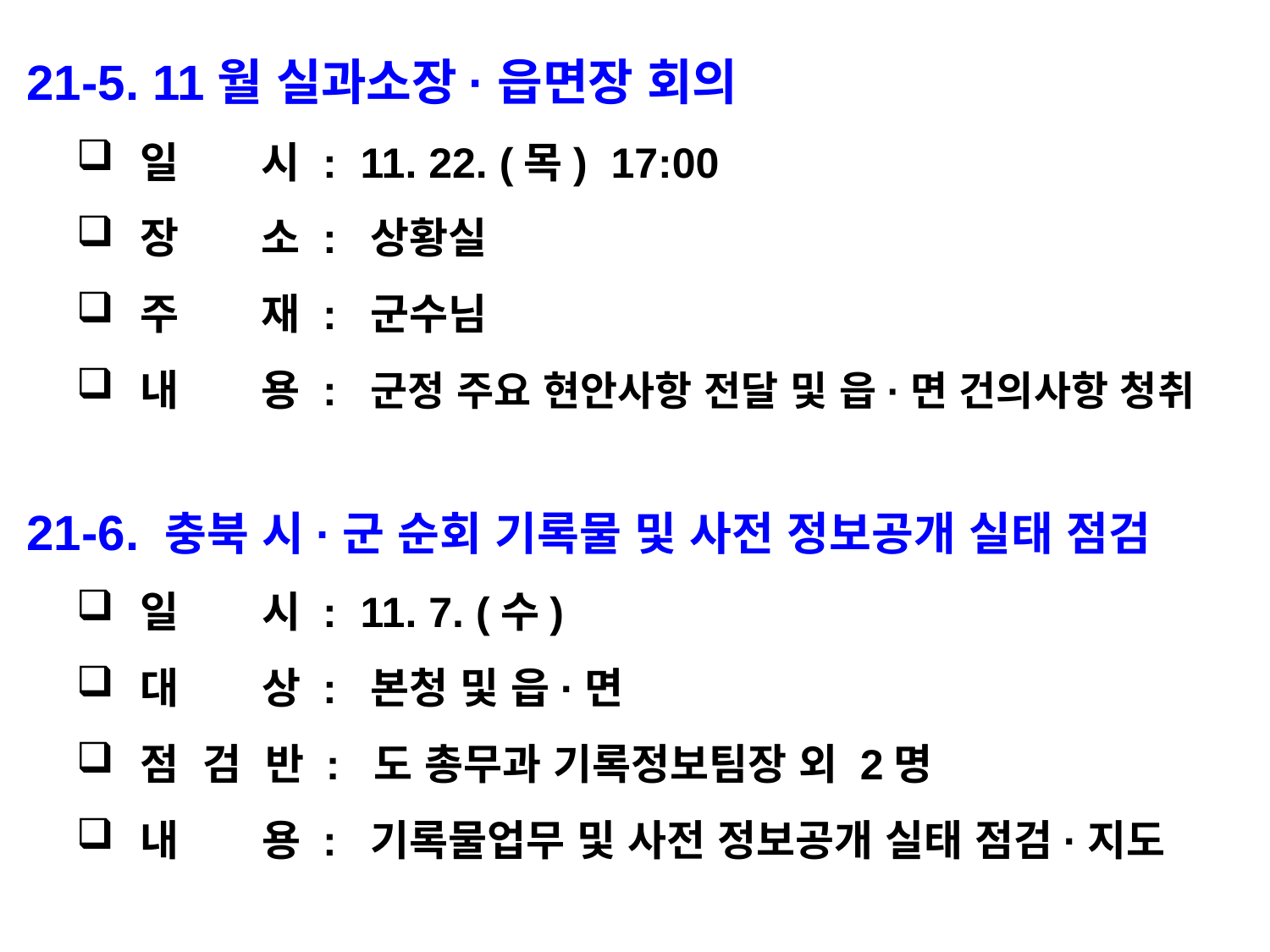

21-5. 11월 실과소장·읍면장 회의
일       시 :  11. 22. (목)  17:00
장       소 :  상황실
주       재 :  군수님
내       용 :  군정 주요 현안사항 전달 및 읍·면 건의사항 청취

 21-6. 충북 시·군 순회 기록물 및 사전 정보공개 실태 점검
일       시 :  11. 7. (수)
대       상 :  본청 및 읍·면
점  검  반 :  도 총무과 기록정보팀장 외 2명
내       용 :  기록물업무 및 사전 정보공개 실태 점검·지도